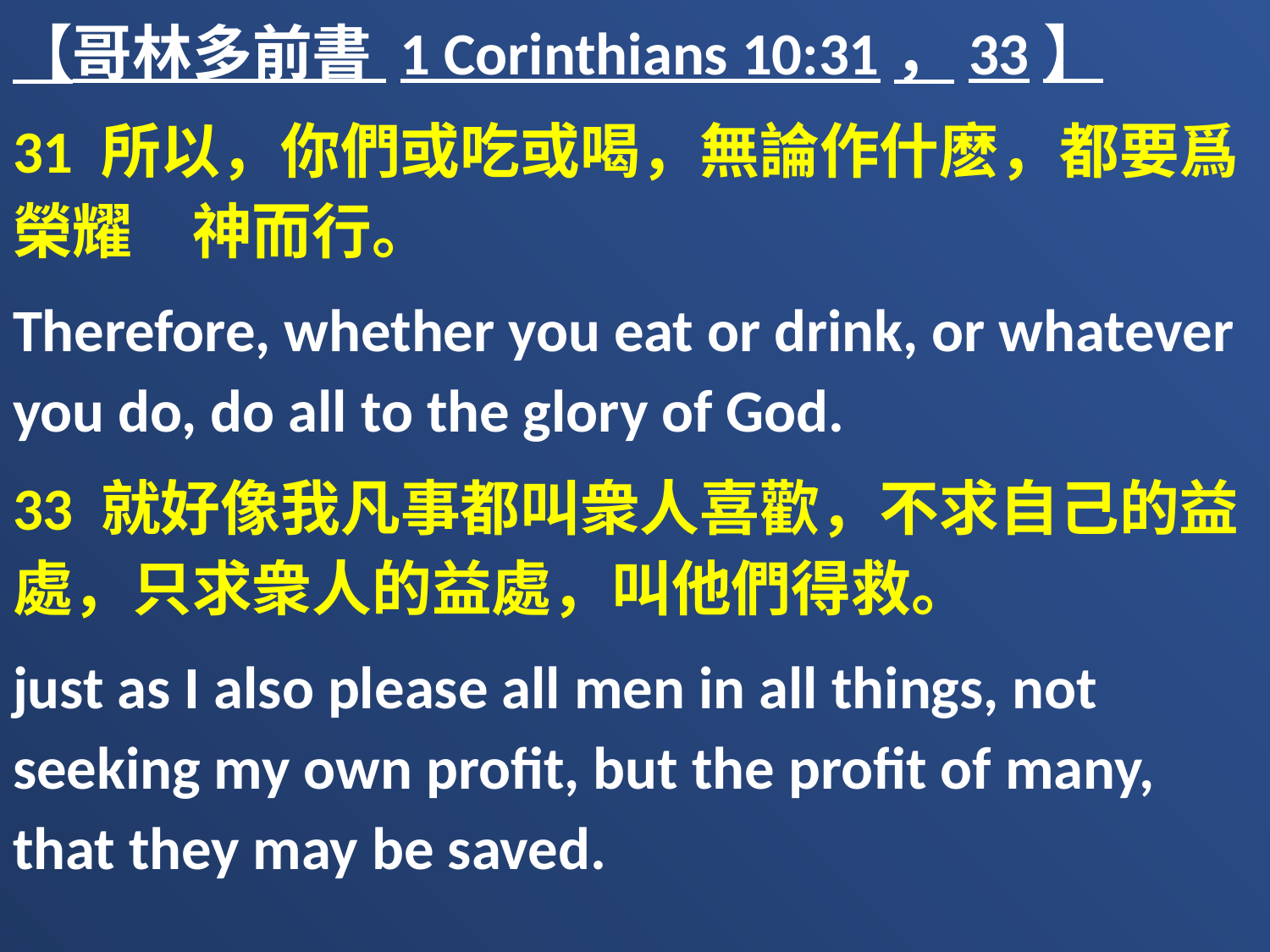

【哥林多前書 1 Corinthians 10:31，33】
31 所以，你們或吃或喝，無論作什麽，都要爲榮耀　神而行。
Therefore, whether you eat or drink, or whatever you do, do all to the glory of God.
33 就好像我凡事都叫衆人喜歡，不求自己的益處，只求衆人的益處，叫他們得救。
just as I also please all men in all things, not seeking my own profit, but the profit of many, that they may be saved.